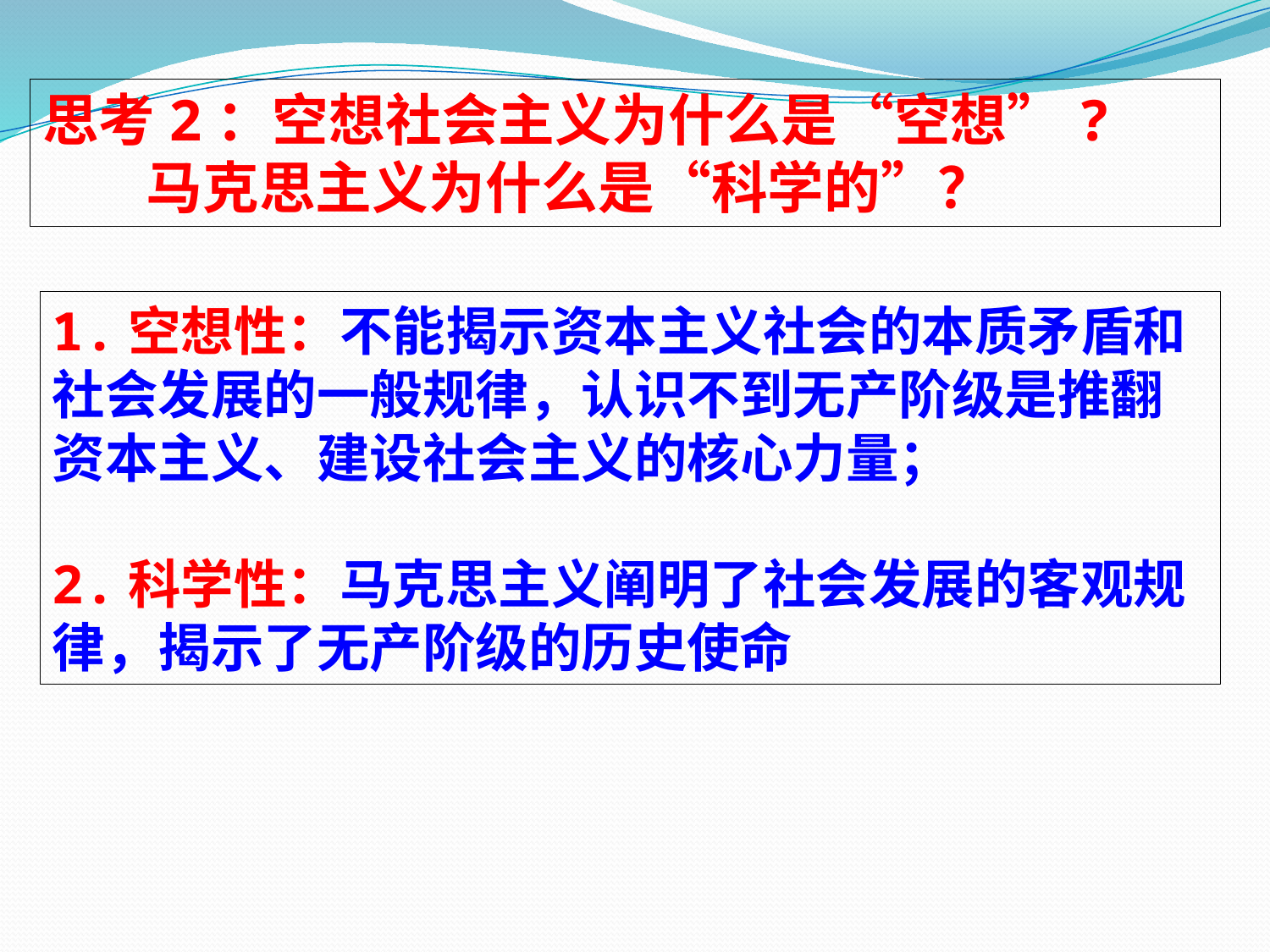

思考2：空想社会主义为什么是“空想”?
       马克思主义为什么是“科学的”？
1.空想性：不能揭示资本主义社会的本质矛盾和社会发展的一般规律，认识不到无产阶级是推翻资本主义、建设社会主义的核心力量；

2.科学性：马克思主义阐明了社会发展的客观规律，揭示了无产阶级的历史使命